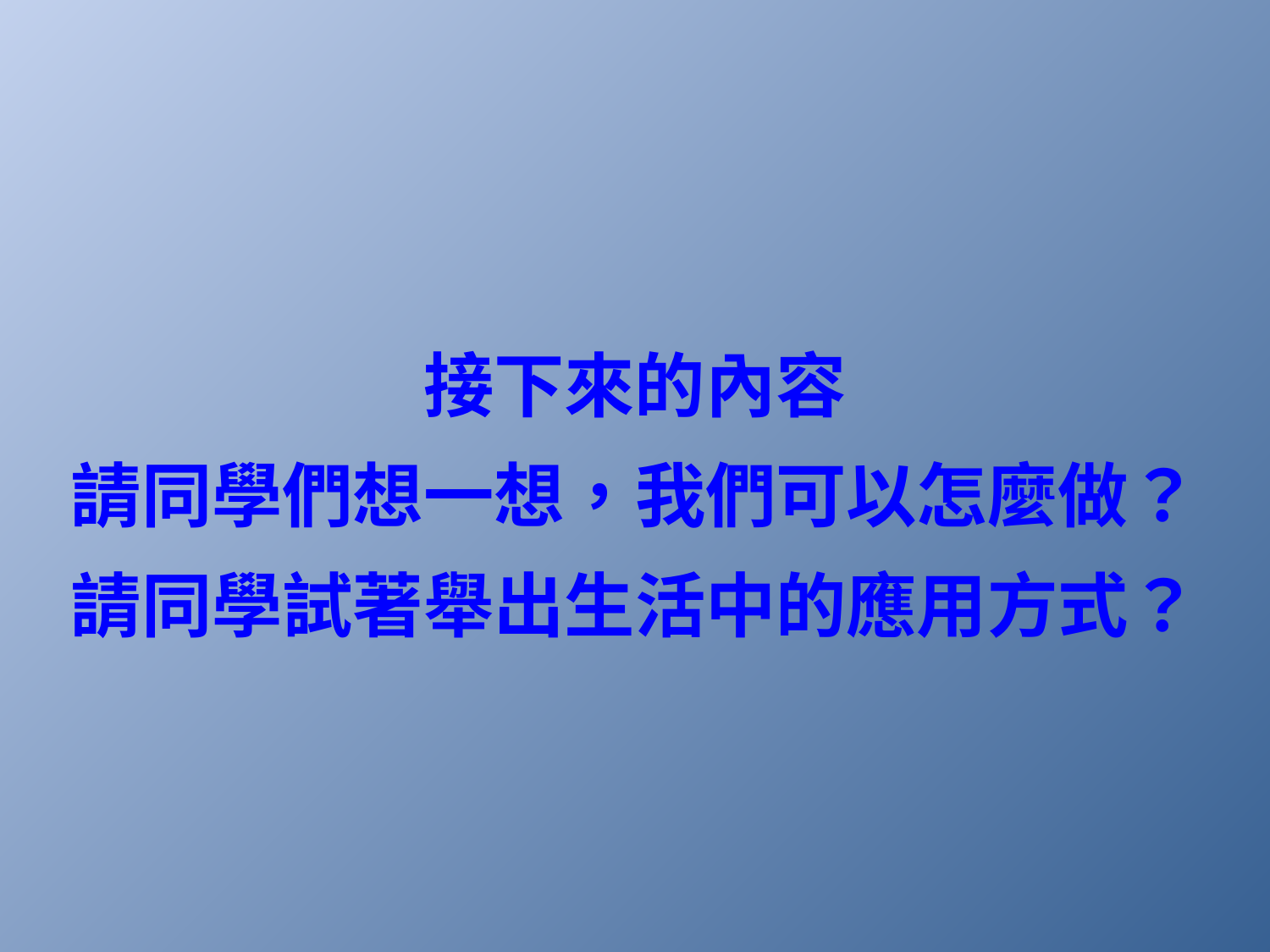

# 接下來的內容 請同學們想一想，我們可以怎麼做？ 請同學試著舉出生活中的應用方式？